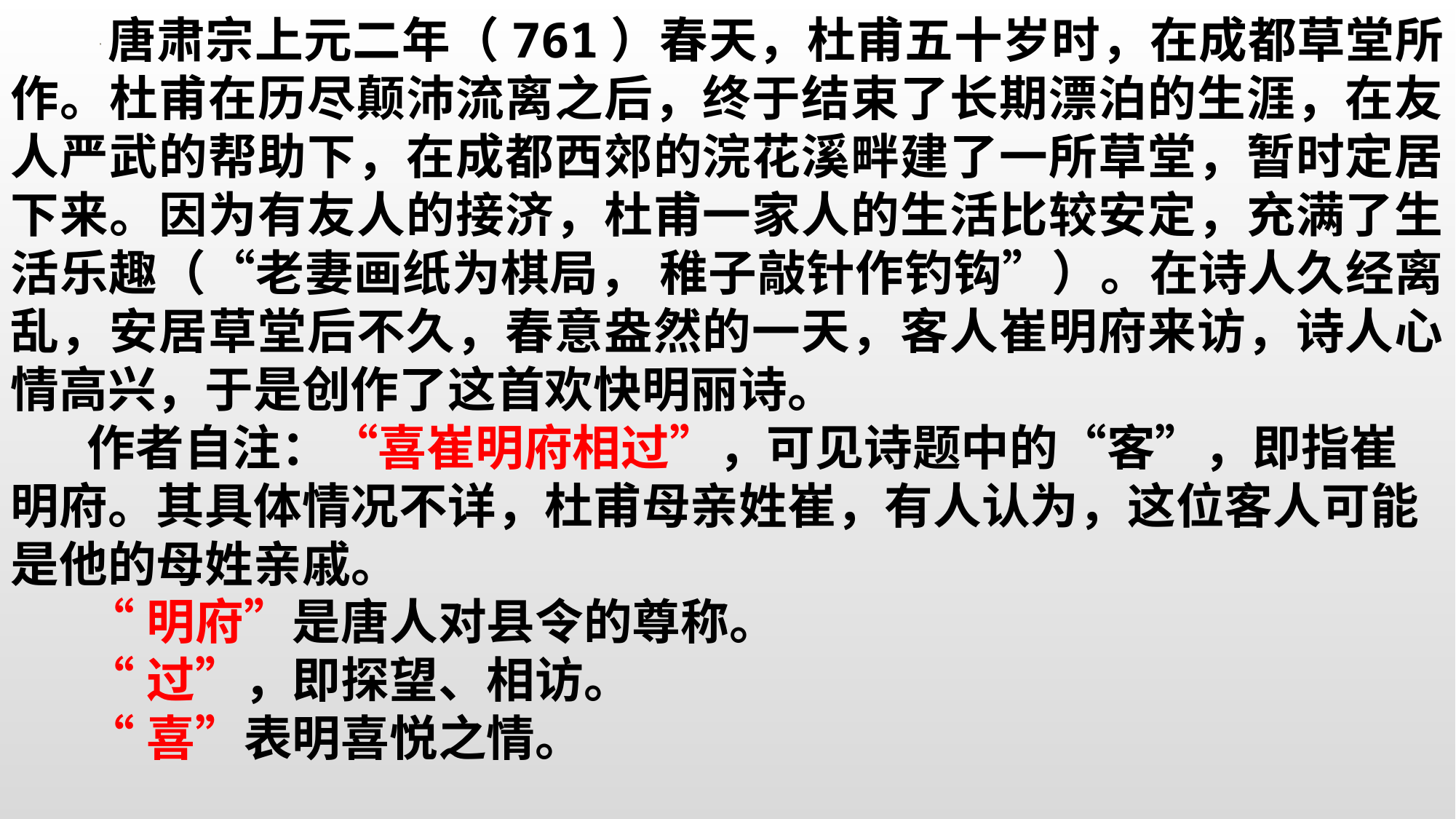

唐肃宗上元二年（761）春天，杜甫五十岁时，在成都草堂所作。杜甫在历尽颠沛流离之后，终于结束了长期漂泊的生涯，在友人严武的帮助下，在成都西郊的浣花溪畔建了一所草堂，暂时定居下来。因为有友人的接济，杜甫一家人的生活比较安定，充满了生活乐趣（“老妻画纸为棋局， 稚子敲针作钓钩”）。在诗人久经离乱，安居草堂后不久，春意盎然的一天，客人崔明府来访，诗人心情高兴，于是创作了这首欢快明丽诗。
  作者自注：“喜崔明府相过”，可见诗题中的“客”，即指崔明府。其具体情况不详，杜甫母亲姓崔，有人认为，这位客人可能是他的母姓亲戚。
   “明府”是唐人对县令的尊称。
   “过”，即探望、相访。
   “喜”表明喜悦之情。